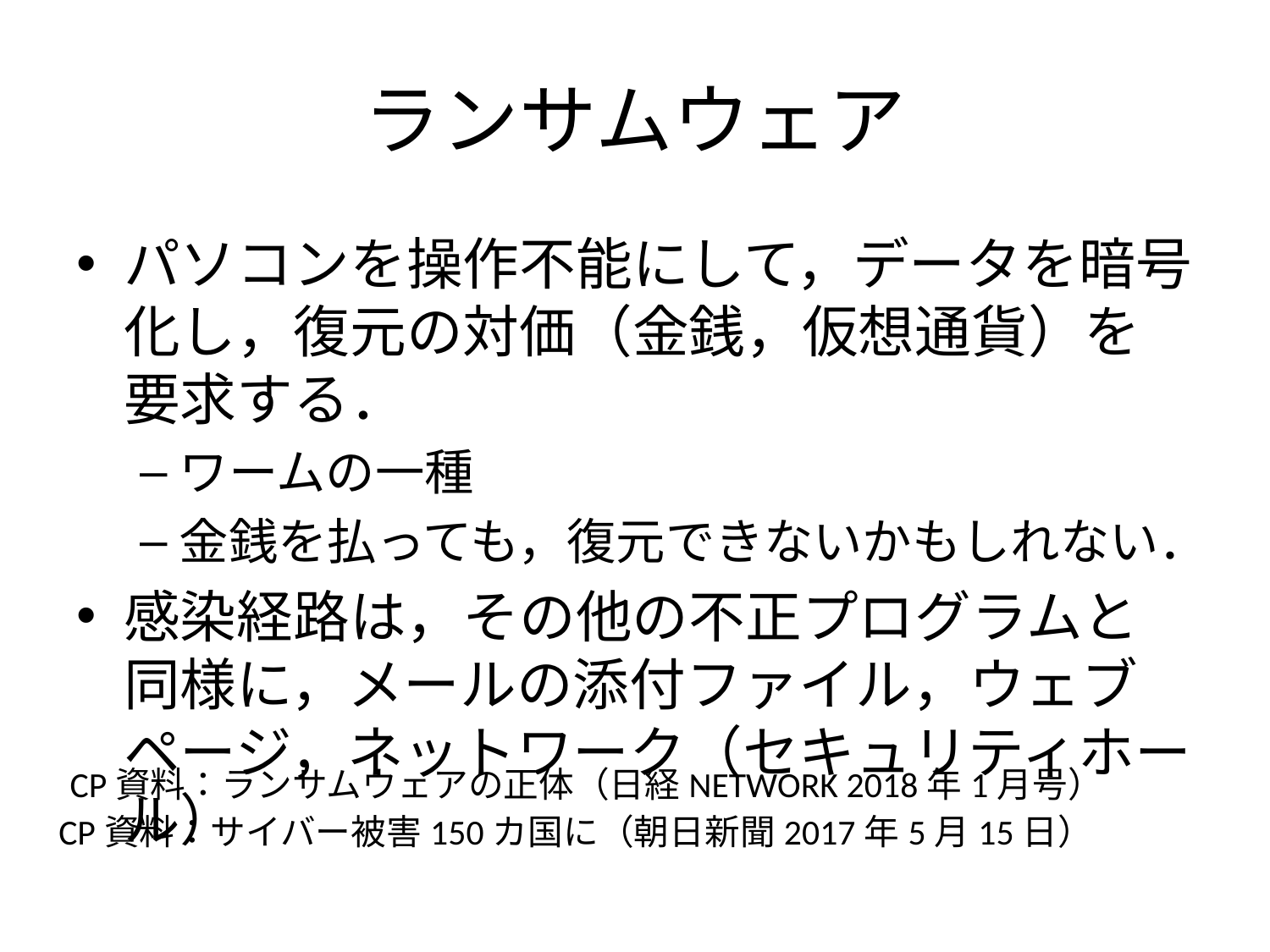

# ランサムウェア
パソコンを操作不能にして，データを暗号化し，復元の対価（金銭，仮想通貨）を要求する．
ワームの一種
金銭を払っても，復元できないかもしれない．
感染経路は，その他の不正プログラムと同様に，メールの添付ファイル，ウェブページ，ネットワーク（セキュリティホール）
CP資料：ランサムウェアの正体（日経NETWORK 2018年1月号）
CP資料：サイバー被害150カ国に（朝日新聞2017年5月15日）